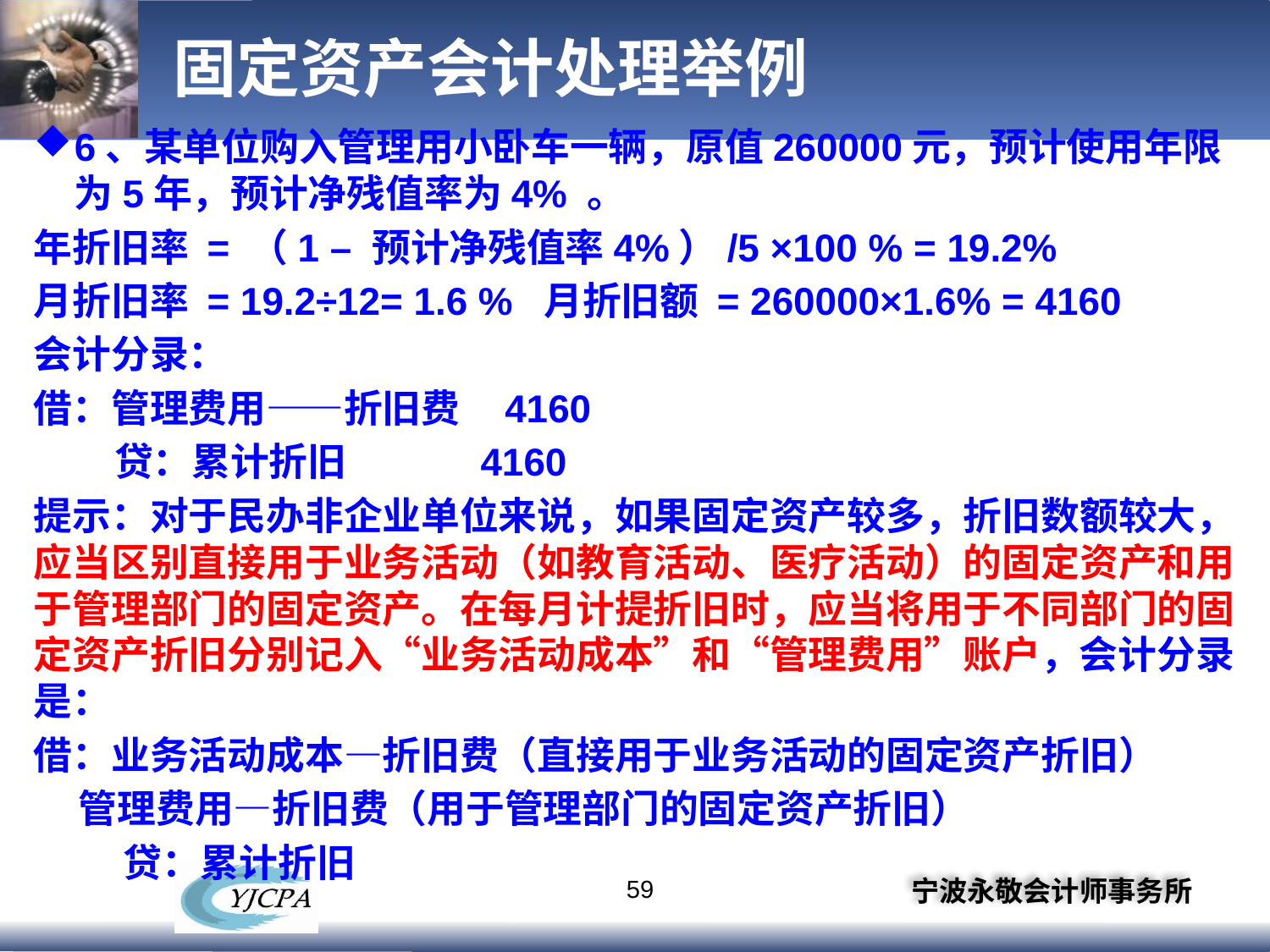

# 固定资产会计处理举例
6、某单位购入管理用小卧车一辆，原值260000元，预计使用年限为5年，预计净残值率为4% 。
年折旧率 = （1 – 预计净残值率4%）/5 ×100 % = 19.2%
月折旧率 = 19.2÷12= 1.6 %  月折旧额 = 260000×1.6% = 4160
会计分录：
借：管理费用——折旧费    4160
        贷：累计折旧              4160
提示：对于民办非企业单位来说，如果固定资产较多，折旧数额较大，应当区别直接用于业务活动（如教育活动、医疗活动）的固定资产和用于管理部门的固定资产。在每月计提折旧时，应当将用于不同部门的固定资产折旧分别记入“业务活动成本”和“管理费用”账户，会计分录是：
借：业务活动成本—折旧费（直接用于业务活动的固定资产折旧）
    管理费用—折旧费（用于管理部门的固定资产折旧）
         贷：累计折旧